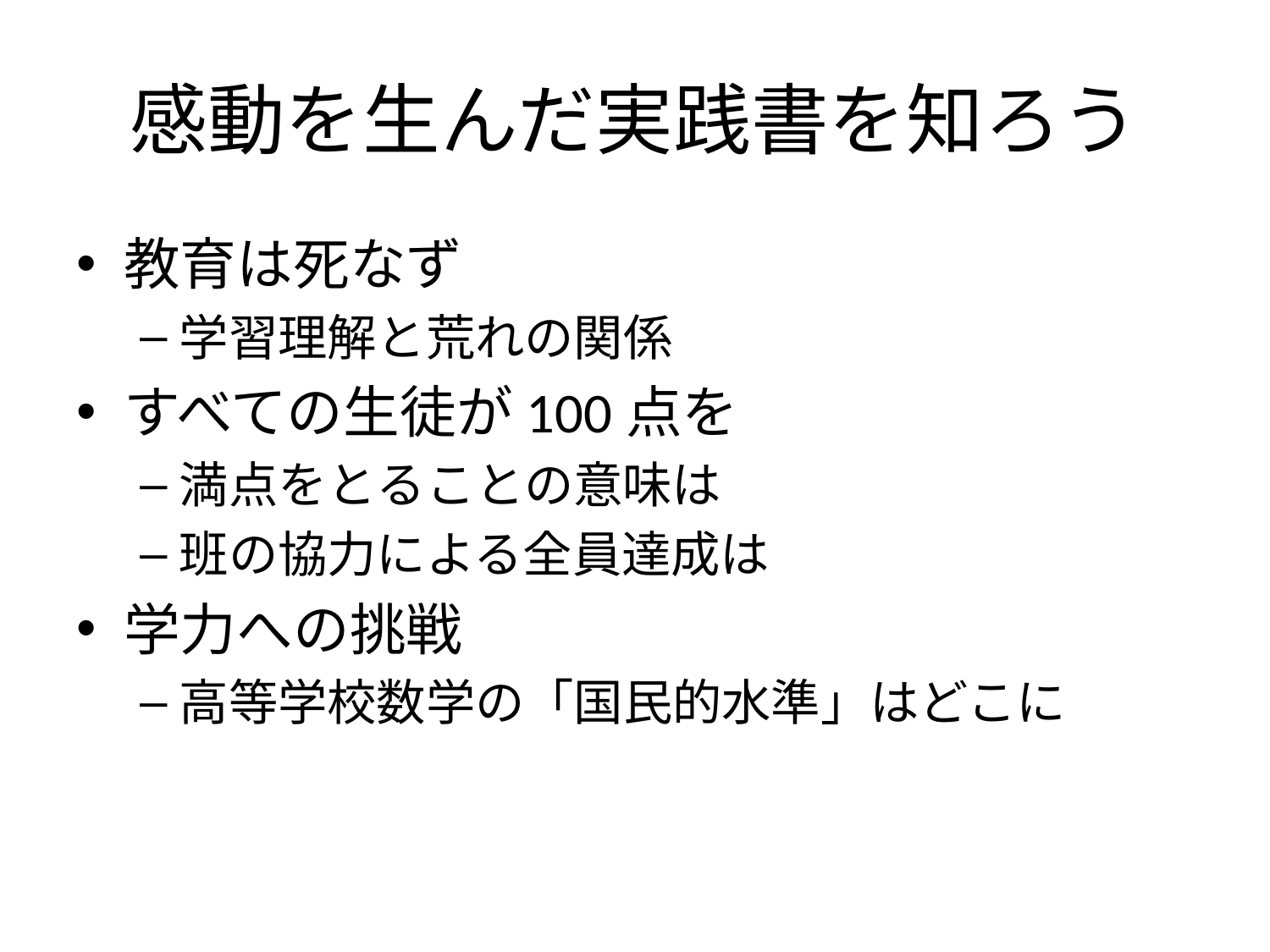

# 感動を生んだ実践書を知ろう
教育は死なず
学習理解と荒れの関係
すべての生徒が100点を
満点をとることの意味は
班の協力による全員達成は
学力への挑戦
高等学校数学の「国民的水準」はどこに